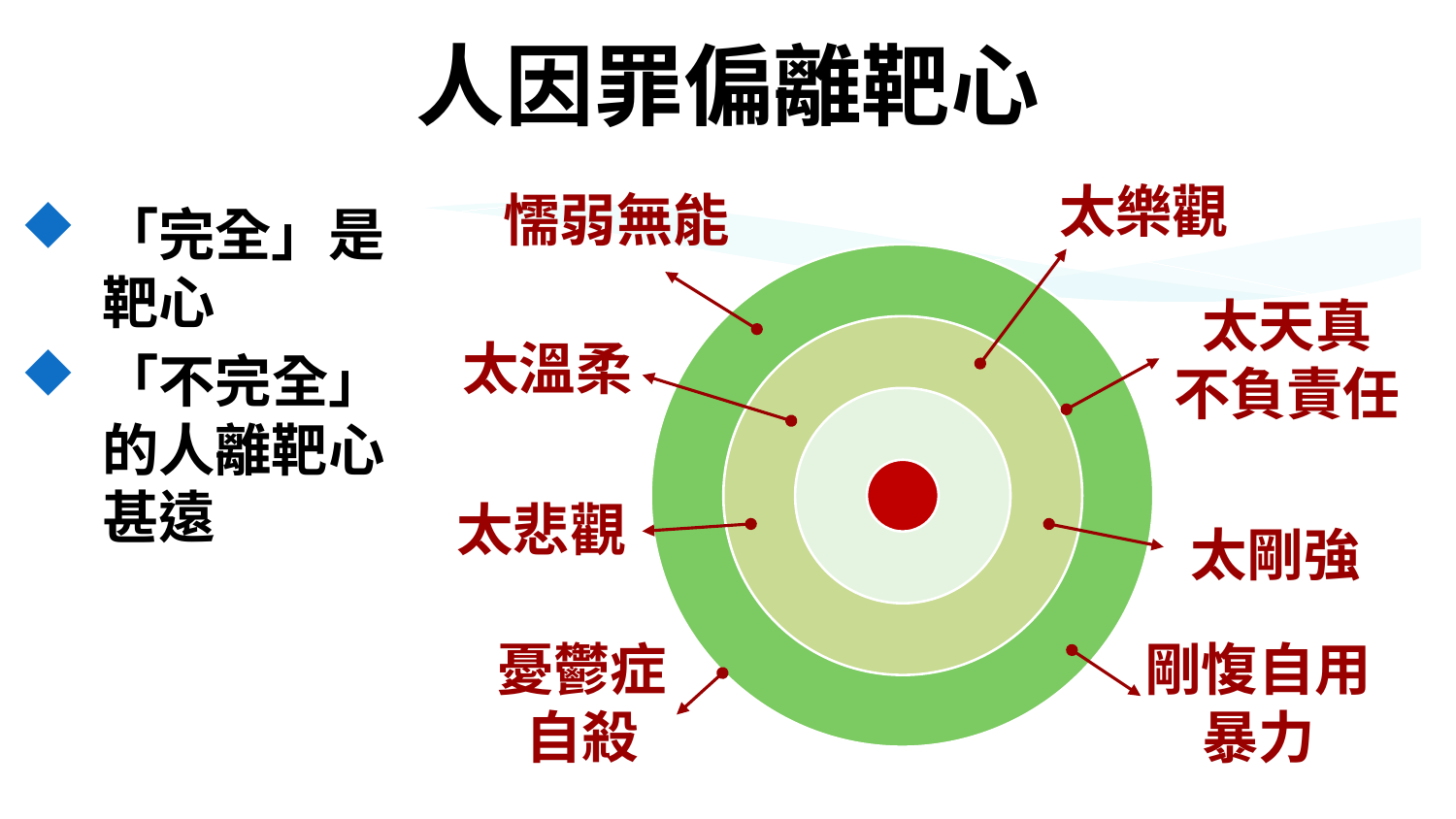

# 人因罪偏離靶心

太樂觀
懦弱無能
「完全」是靶心
「不完全」的人離靶心甚遠
太天真
不負責任
太溫柔
太悲觀
太剛強
憂鬱症
自殺
剛愎自用
暴力